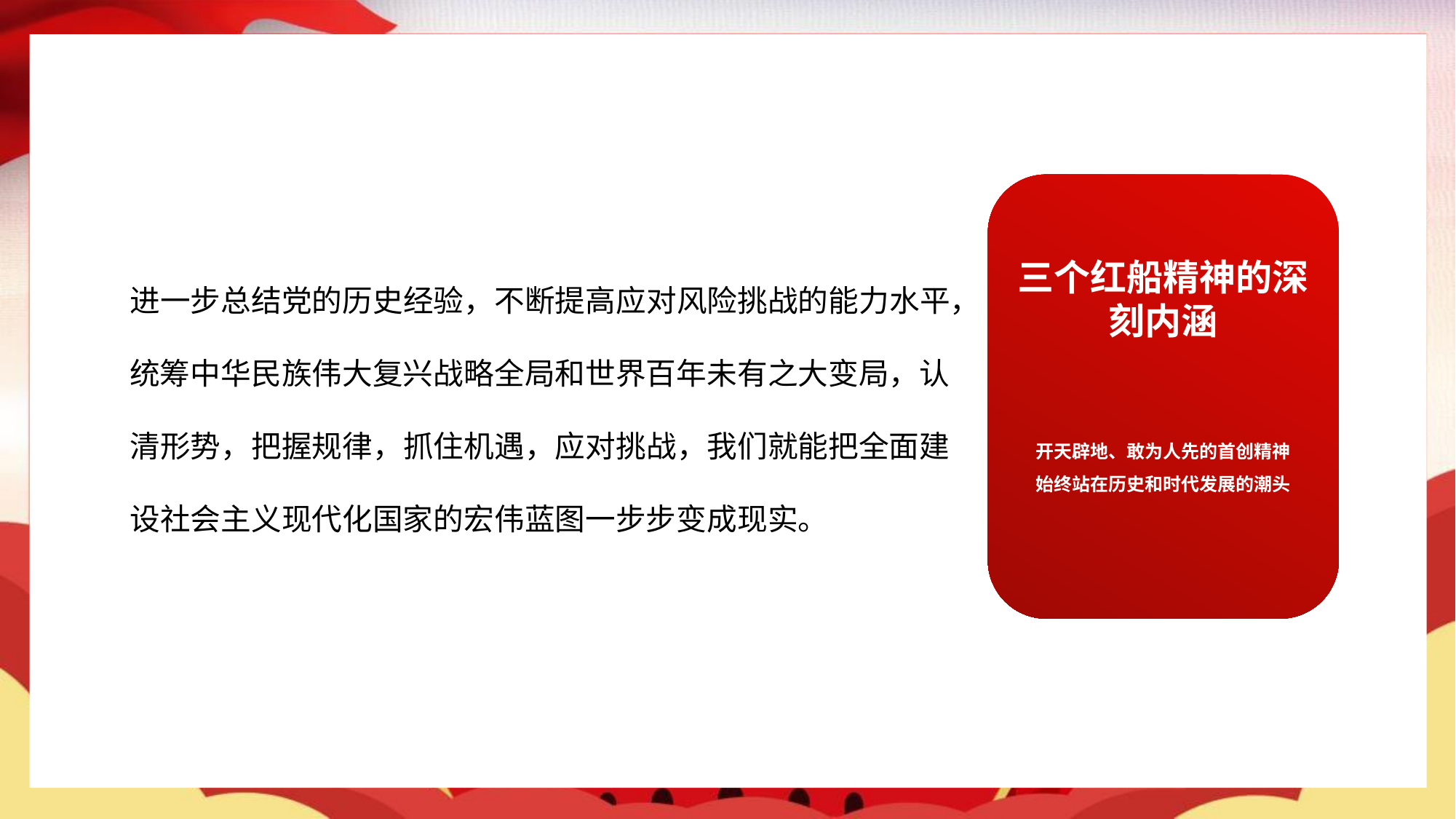

三个红船精神的深刻内涵

开天辟地、敢为人先的首创精神
始终站在历史和时代发展的潮头

进一步总结党的历史经验，不断提高应对风险挑战的能力水平，统筹中华民族伟大复兴战略全局和世界百年未有之大变局，认清形势，把握规律，抓住机遇，应对挑战，我们就能把全面建设社会主义现代化国家的宏伟蓝图一步步变成现实。